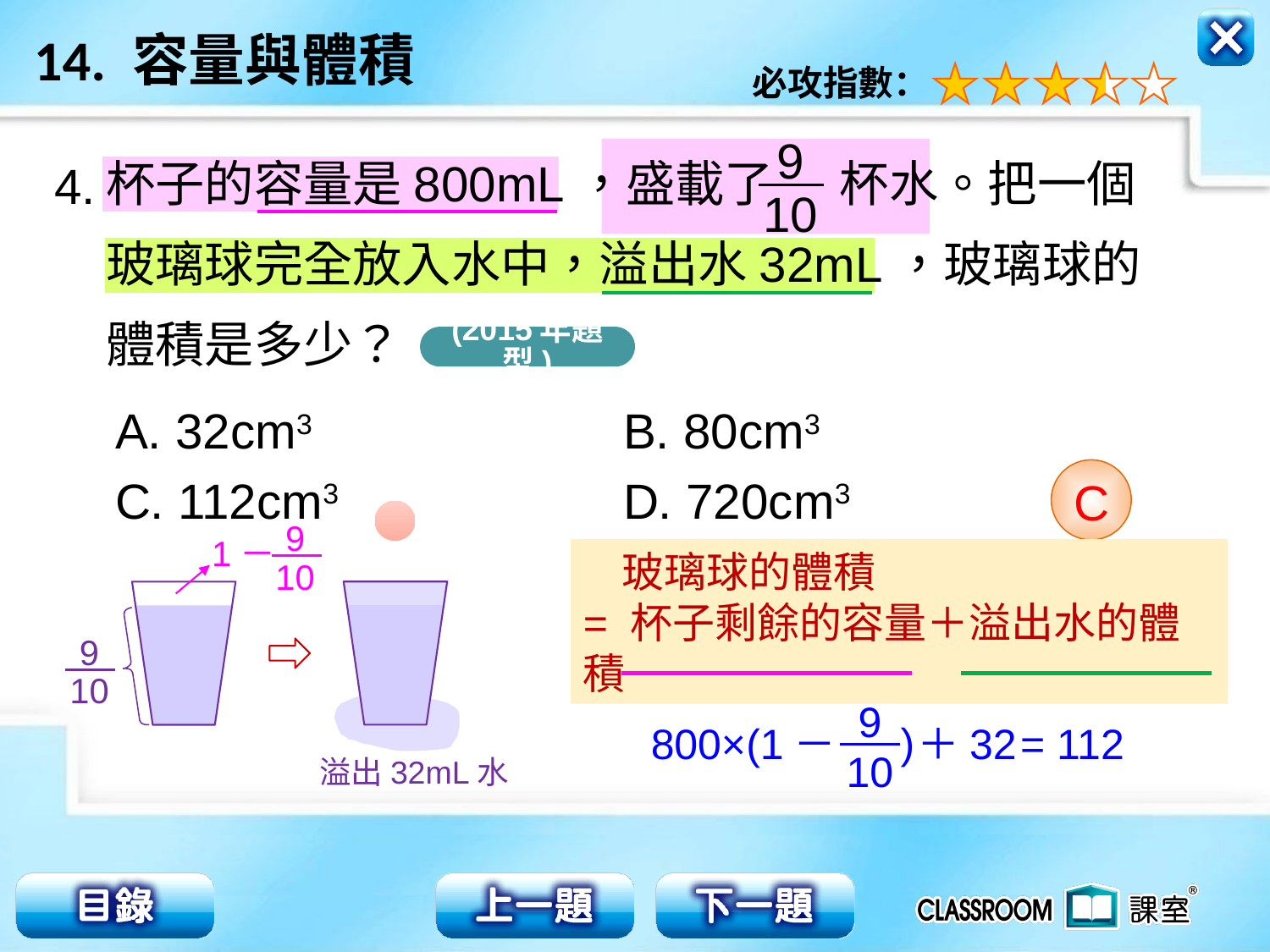

9
10

杯子的容量是800mL，盛載了      杯水。把一個
玻璃球完全放入水中，溢出水32mL，玻璃球的
體積是多少？
4.

(2015年題型)
A. 32cm3 			B. 80cm3
C. 112cm3 			D. 720cm3

C

9
10
1－
   玻璃球的體積
= 杯子剩餘的容量＋溢出水的體積

9
10

9
10
800×(1－
)

＋32
= 112
溢出32mL水